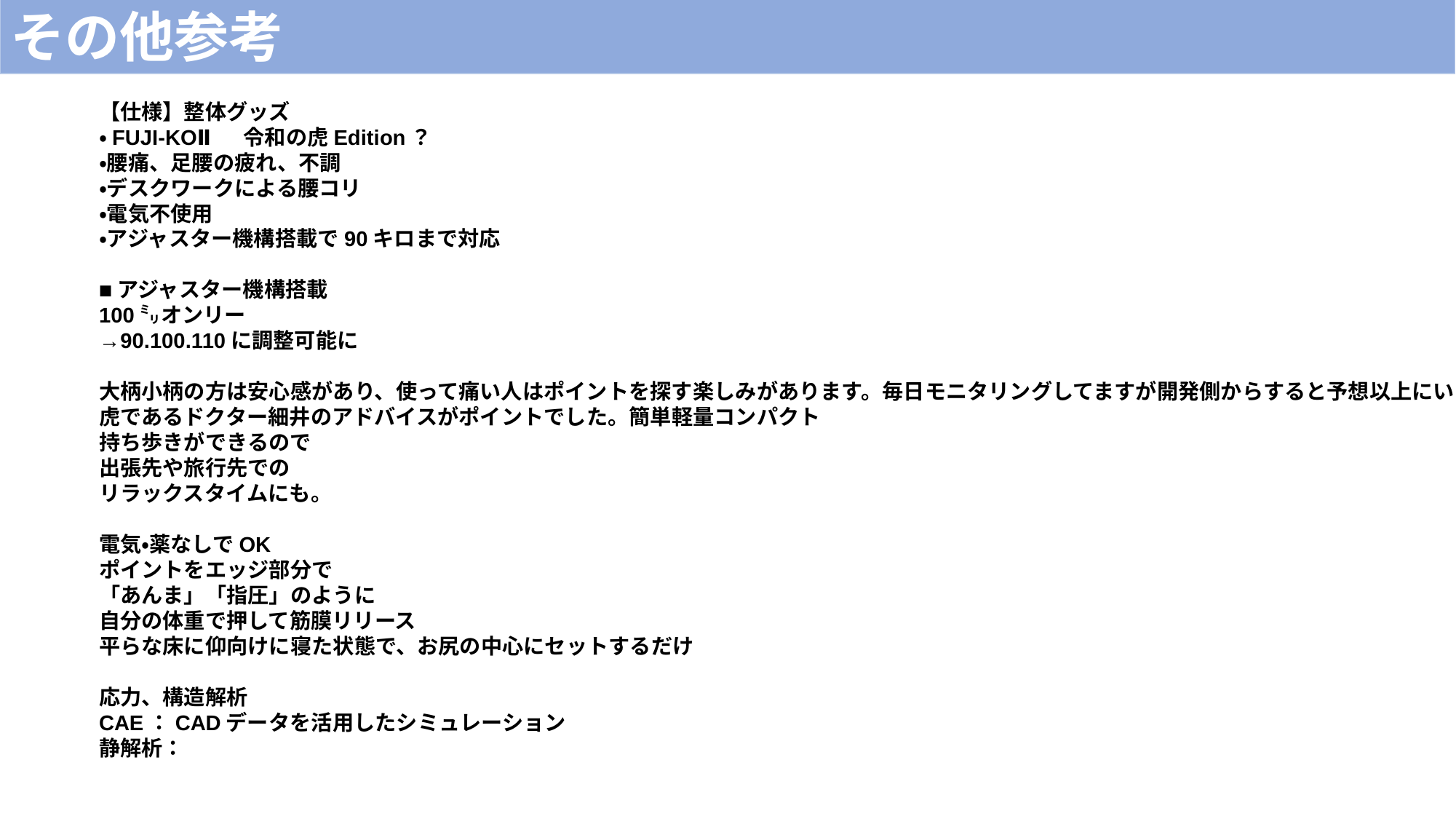

その他参考
【仕様】整体グッズ
・FUJI-KOⅡ 　令和の虎Edition？
・腰痛、足腰の疲れ、不調
・デスクワークによる腰コリ
・電気不使用
・アジャスター機構搭載で90キロまで対応

◼アジャスター機構搭載
100㍉オンリー
→90.100.110に調整可能に

大柄小柄の方は安心感があり、使って痛い人はポイントを探す楽しみがあります。毎日モニタリングしてますが開発側からすると予想以上にいいです。
虎であるドクター細井のアドバイスがポイントでした。簡単軽量コンパクト
持ち歩きができるので
出張先や旅行先での
リラックスタイムにも。

電気・薬なしでOK
ポイントをエッジ部分で
「あんま」「指圧」のように
自分の体重で押して筋膜リリース
平らな床に仰向けに寝た状態で、お尻の中心にセットするだけ

応力、構造解析
CAE：CADデータを活用したシミュレーション
静解析：